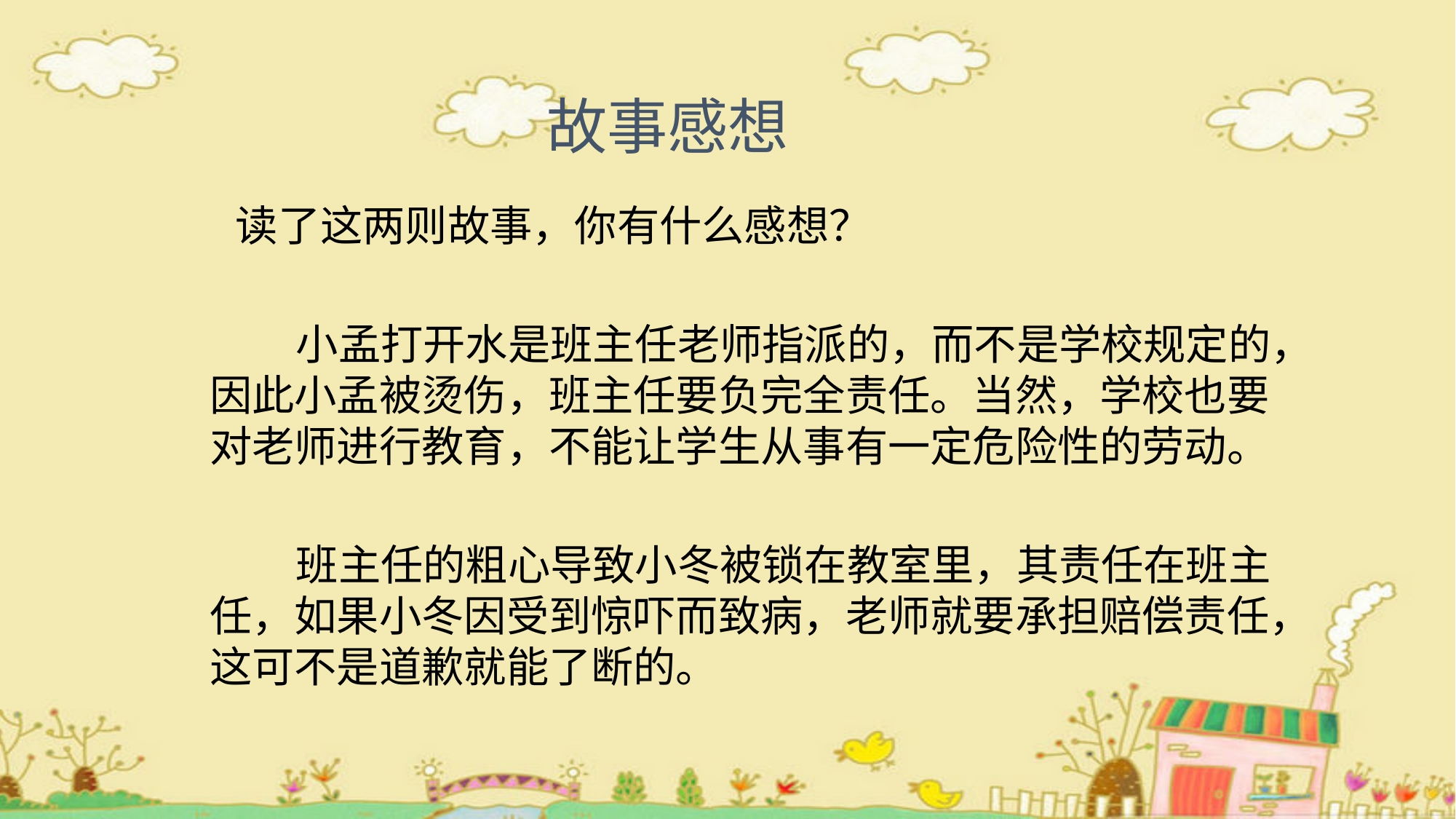

故事感想
      读了这两则故事，你有什么感想？

　　　小孟打开水是班主任老师指派的，而不是学校规定的，因此小孟被烫伤，班主任要负完全责任。当然，学校也要对老师进行教育，不能让学生从事有一定危险性的劳动。

　　　班主任的粗心导致小冬被锁在教室里，其责任在班主任，如果小冬因受到惊吓而致病，老师就要承担赔偿责任，这可不是道歉就能了断的。